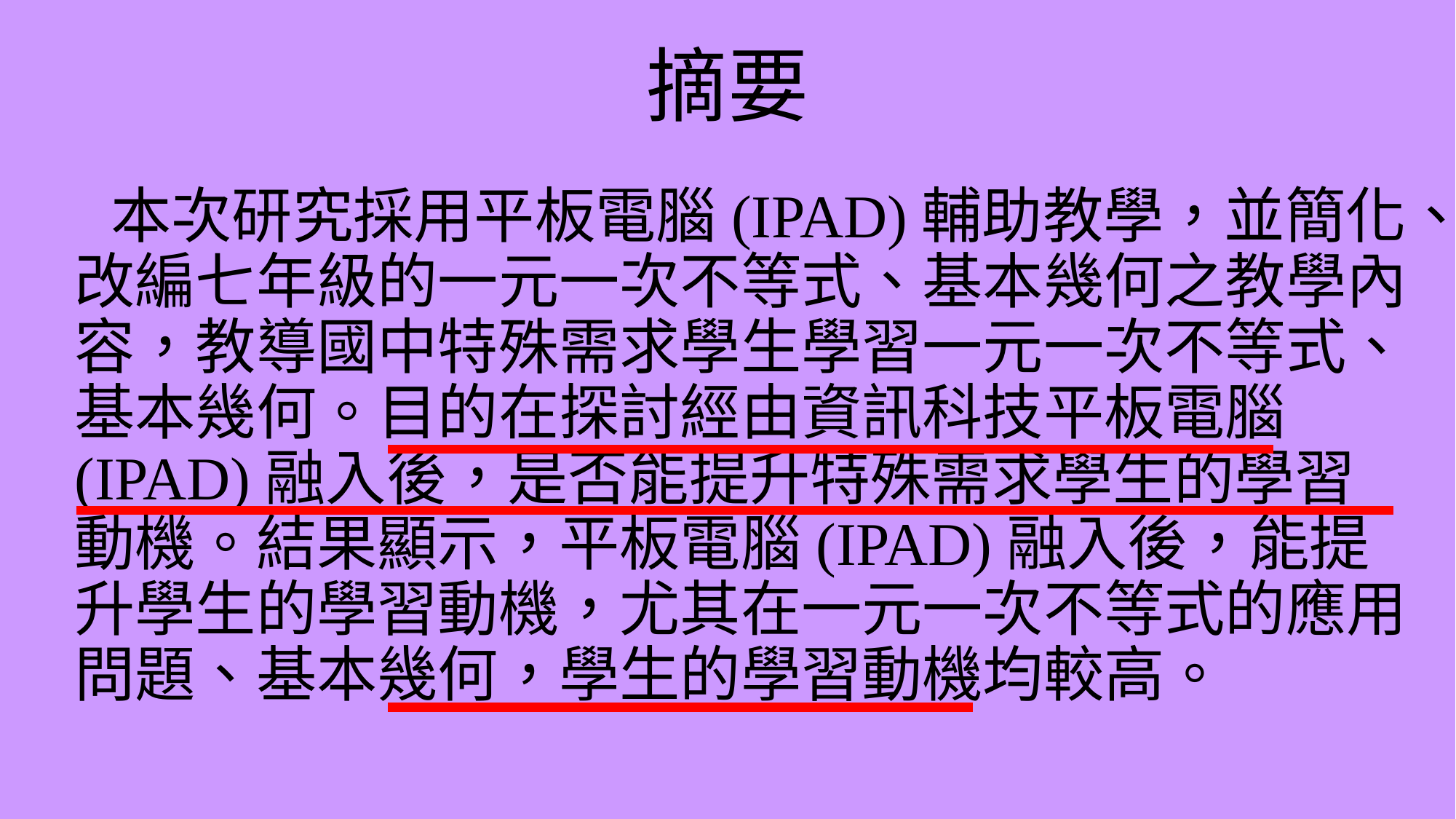

# 摘要
本次研究採用平板電腦(IPAD)輔助教學，並簡化、改編七年級的一元一次不等式、基本幾何之教學內容，教導國中特殊需求學生學習一元一次不等式、基本幾何。目的在探討經由資訊科技平板電腦(IPAD)融入後，是否能提升特殊需求學生的學習動機。結果顯示，平板電腦(IPAD)融入後，能提升學生的學習動機，尤其在一元一次不等式的應用問題、基本幾何，學生的學習動機均較高。